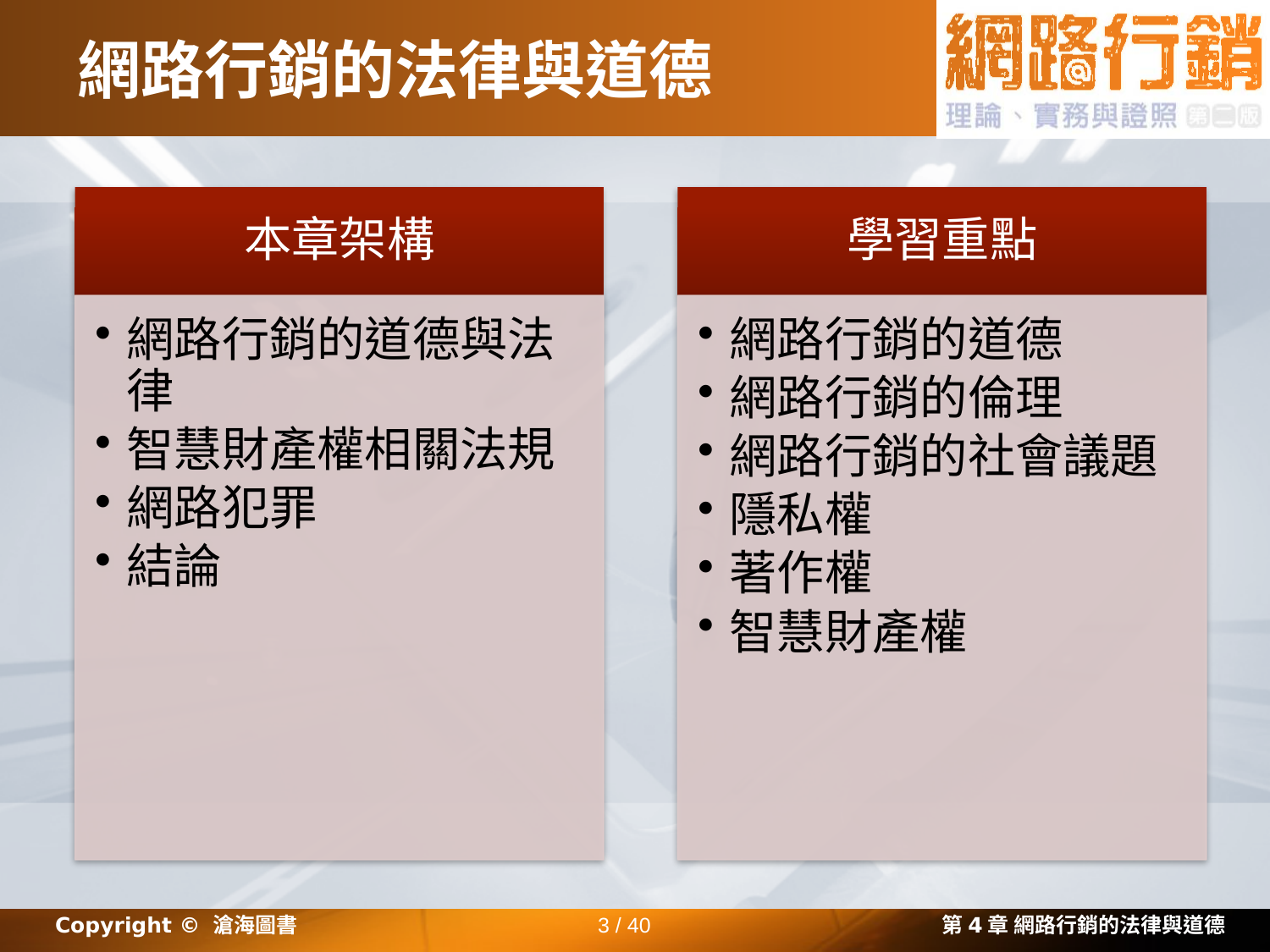

# 網路行銷的法律與道德
本章架構
網路行銷的道德與法律
智慧財產權相關法規
網路犯罪
結論
學習重點
網路行銷的道德
網路行銷的倫理
網路行銷的社會議題
隱私權
著作權
智慧財產權
Copyright © 滄海圖書
3 / 40
第4章 網路行銷的法律與道德